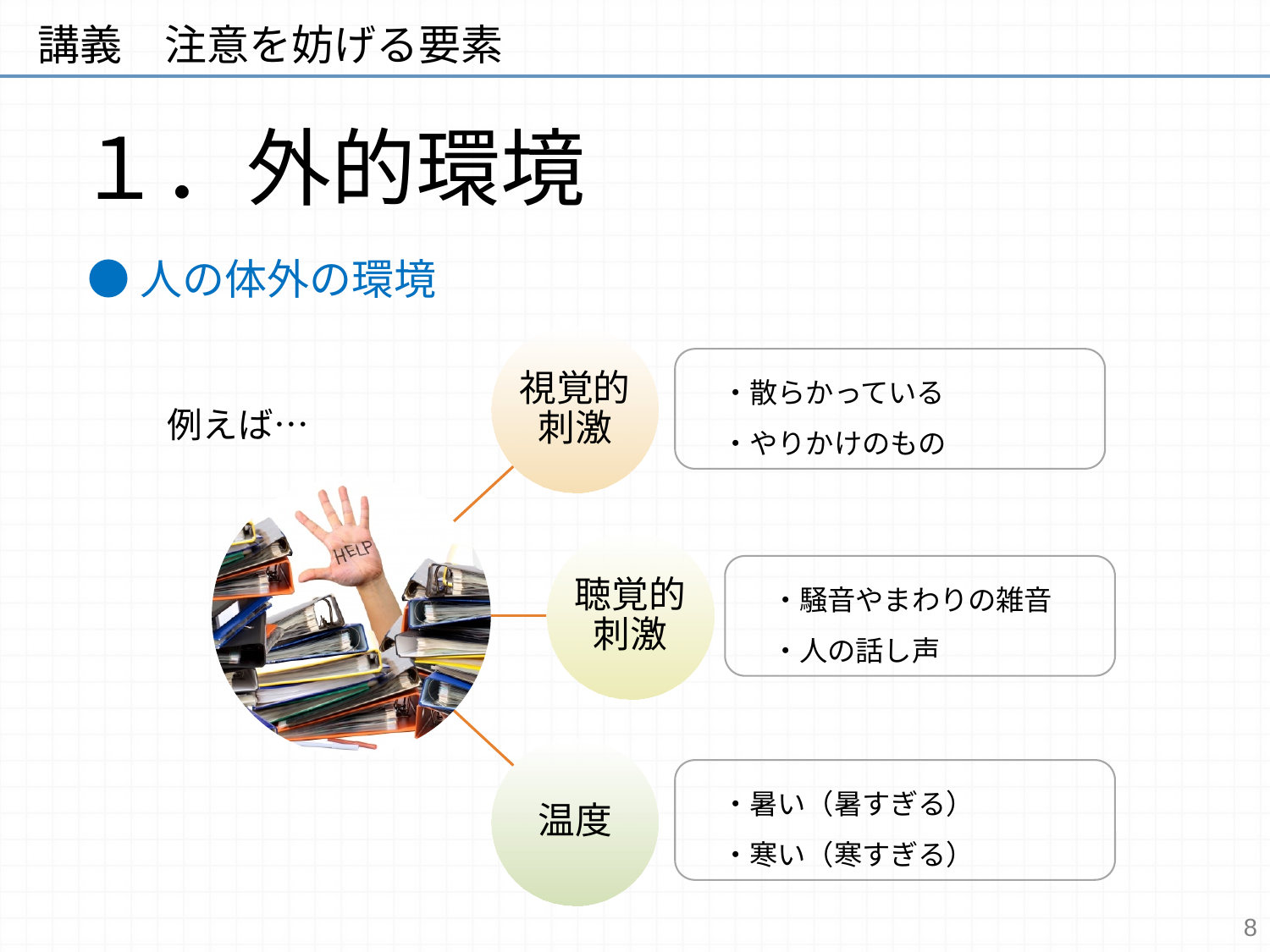

講義　注意を妨げる要素
# １．外的環境
●人の体外の環境
視覚的刺激
聴覚的刺激
温度
　・散らかっている
　・やりかけのもの
例えば…
　・騒音やまわりの雑音
　・人の話し声
　・暑い（暑すぎる）
　・寒い（寒すぎる）
8